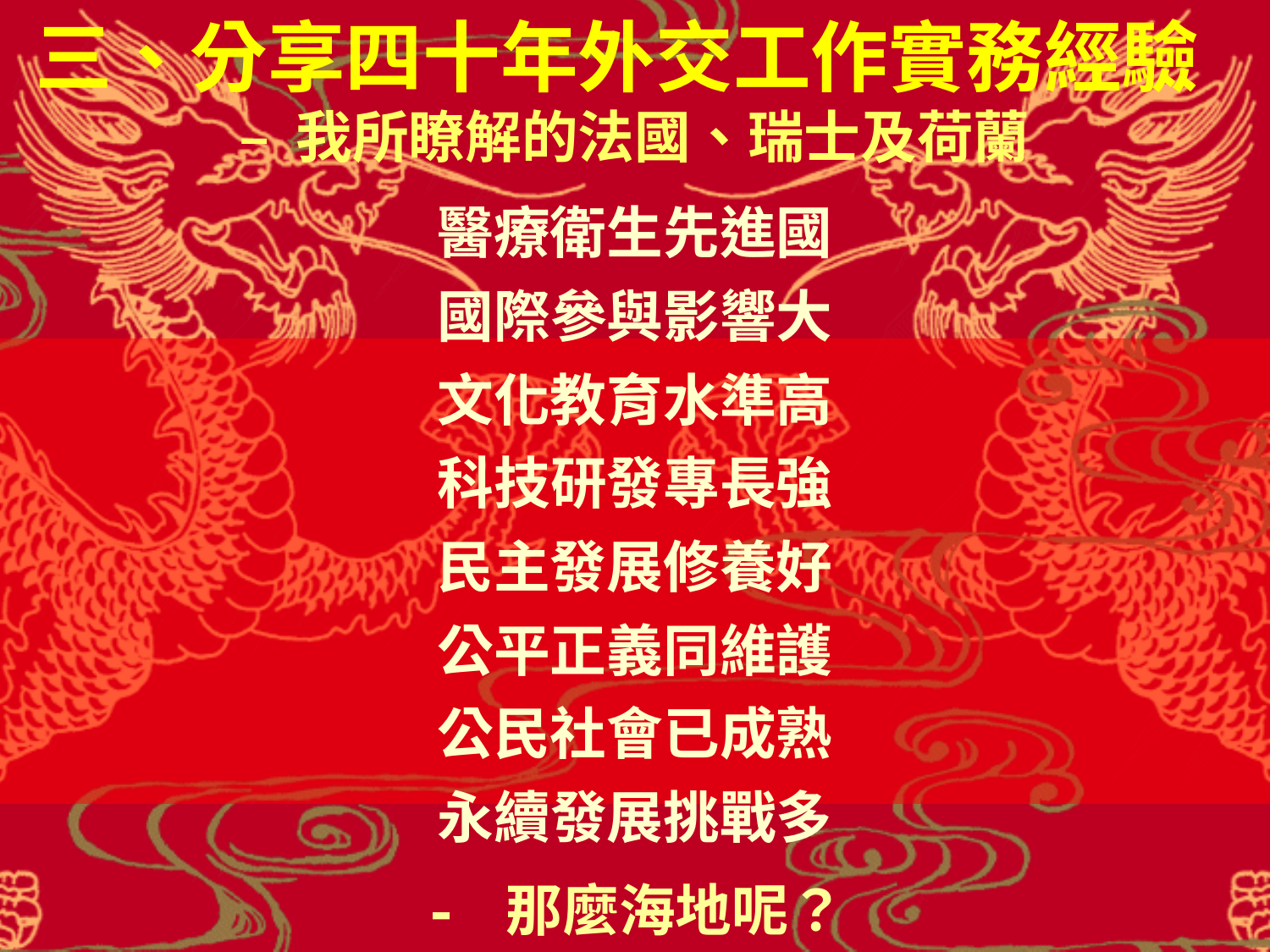

# 三、分享四十年外交工作實務經驗 –  我所瞭解的法國、瑞士及荷蘭
醫療衛生先進國
國際參與影響大
文化教育水準高
科技研發專長強
民主發展修養好
公平正義同維護
公民社會已成熟
永續發展挑戰多
- 那麼海地呢？